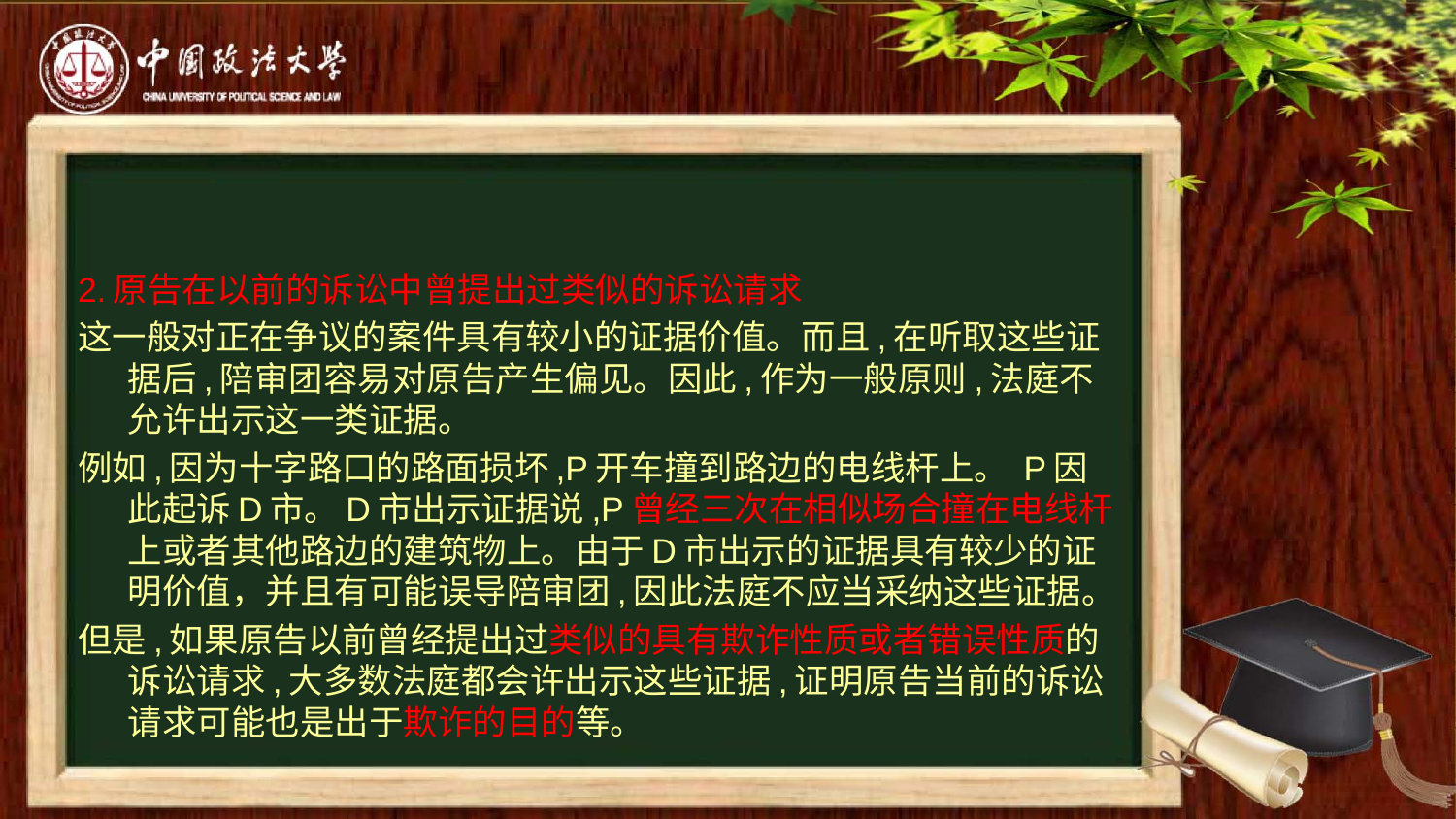

#
2.原告在以前的诉讼中曾提出过类似的诉讼请求
这一般对正在争议的案件具有较小的证据价值。而且,在听取这些证据后,陪审团容易对原告产生偏见。因此,作为一般原则,法庭不允许出示这一类证据。
例如,因为十字路口的路面损坏,P开车撞到路边的电线杆上。 P因此起诉D市。D市出示证据说,P曾经三次在相似场合撞在电线杆上或者其他路边的建筑物上。由于D市出示的证据具有较少的证明价值，并且有可能误导陪审团,因此法庭不应当采纳这些证据。
但是,如果原告以前曾经提出过类似的具有欺诈性质或者错误性质的诉讼请求,大多数法庭都会许出示这些证据,证明原告当前的诉讼请求可能也是出于欺诈的目的等。